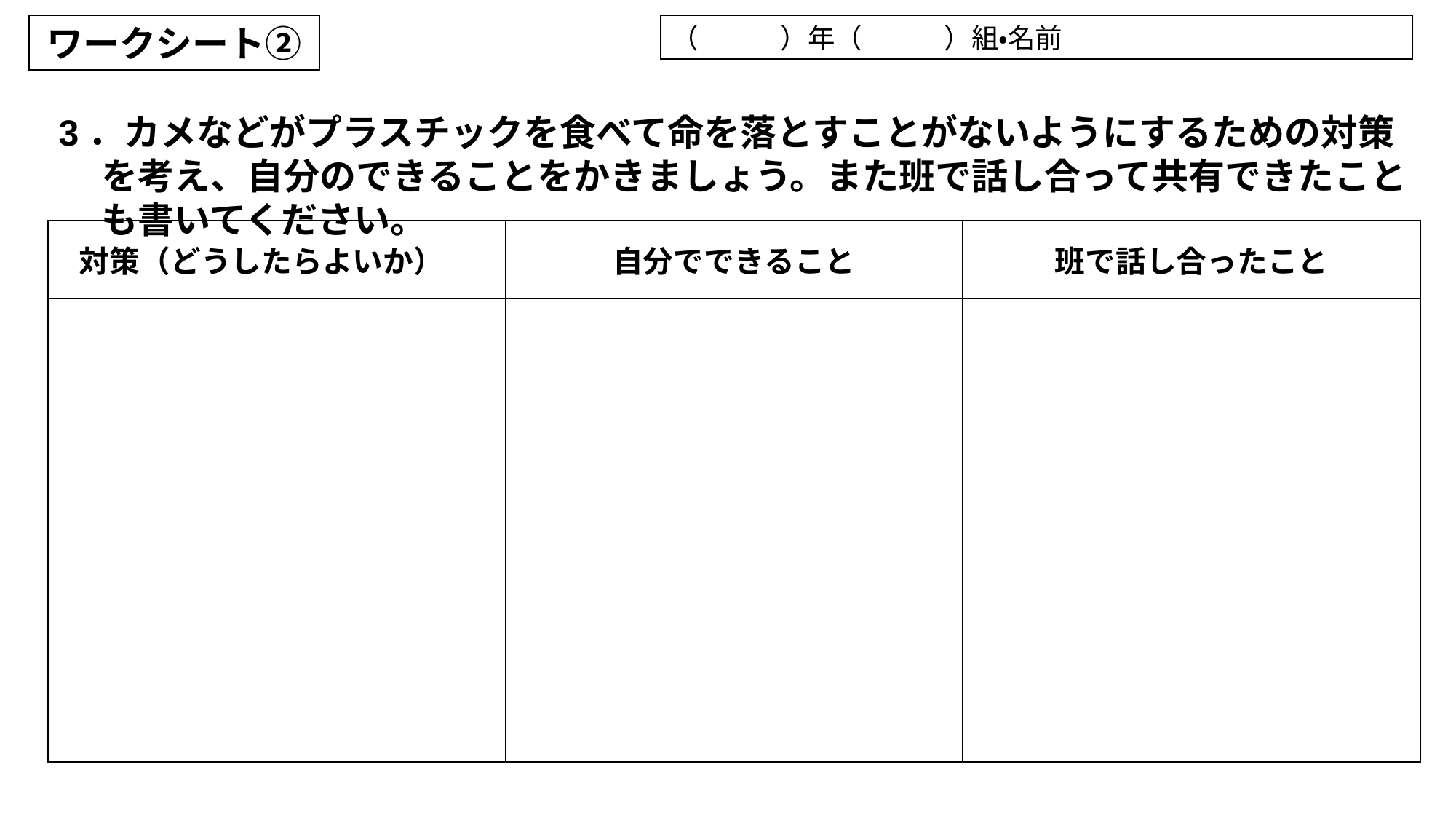

（　　　）年（　　　）組・名前
ワークシート②
3．カメなどがプラスチックを食べて命を落とすことがないようにするための対策を考え、自分のできることをかきましょう。また班で話し合って共有できたことも書いてください。
| 対策（どうしたらよいか） | 自分でできること | 班で話し合ったこと |
| --- | --- | --- |
|  |  |  |